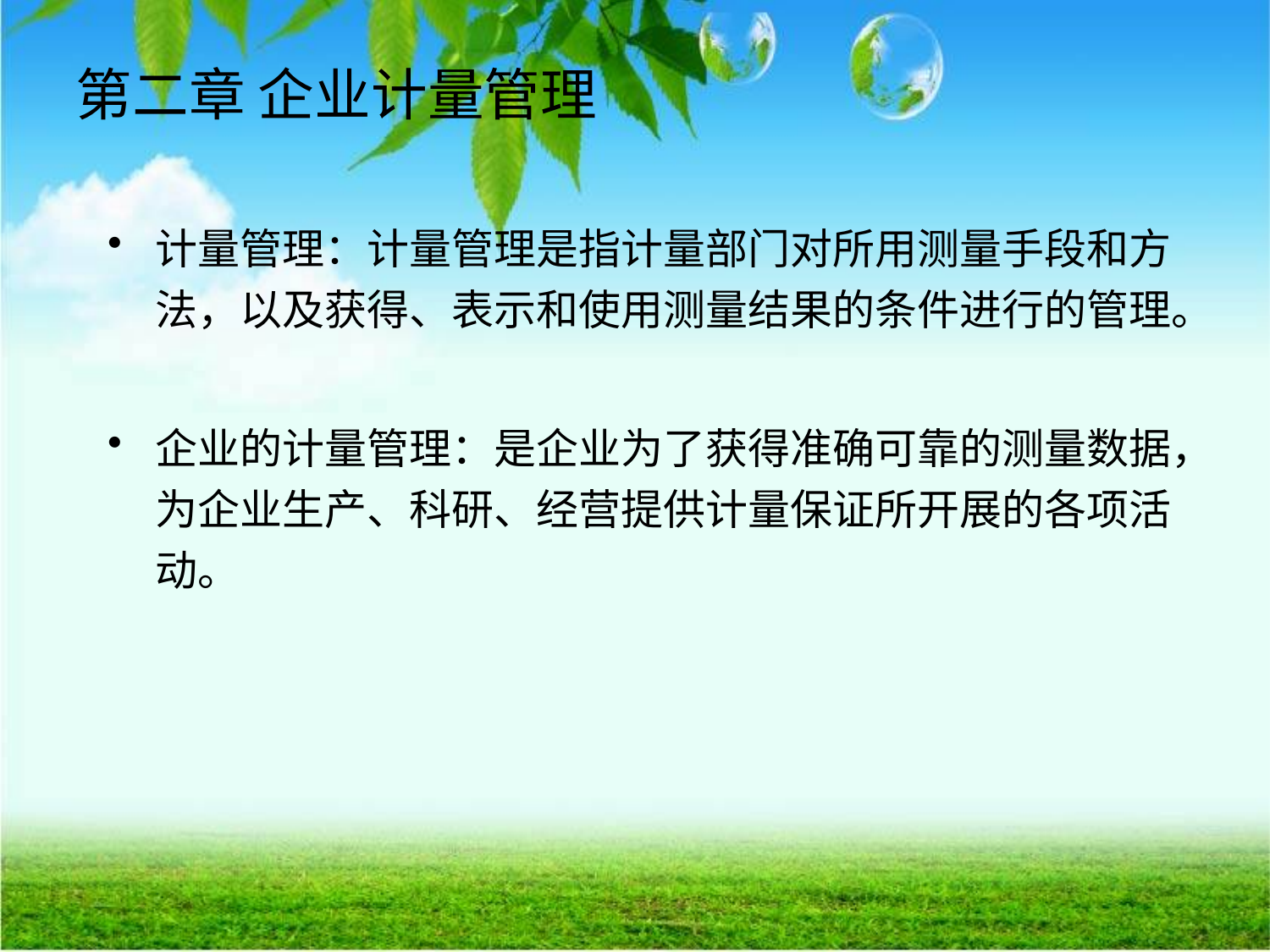

# 第二章 企业计量管理
计量管理：计量管理是指计量部门对所用测量手段和方法，以及获得、表示和使用测量结果的条件进行的管理。

企业的计量管理：是企业为了获得准确可靠的测量数据，为企业生产、科研、经营提供计量保证所开展的各项活动。